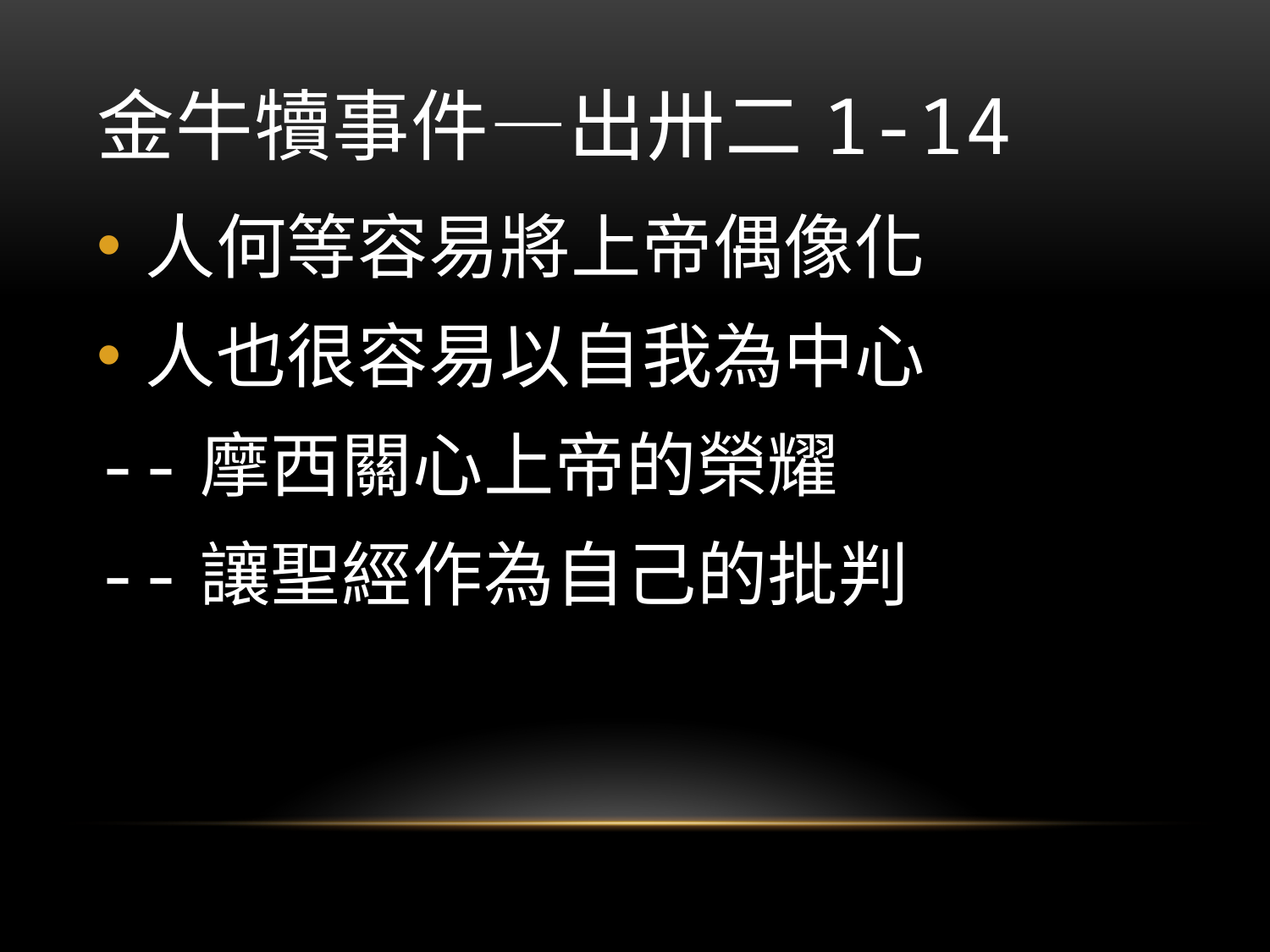

# 金牛犢事件—出卅二1-14
人何等容易將上帝偶像化
人也很容易以自我為中心
--摩西關心上帝的榮耀
--讓聖經作為自己的批判